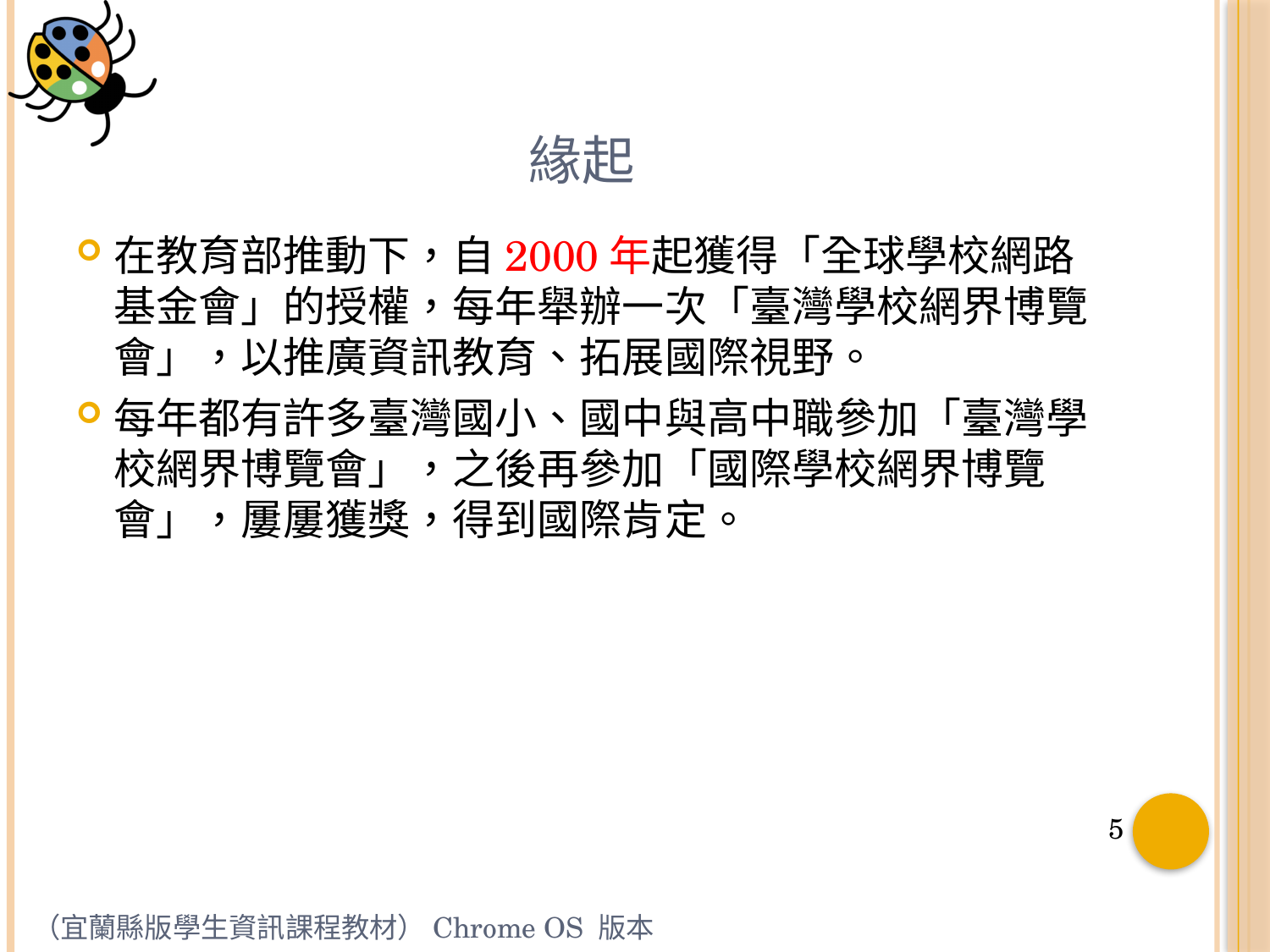

# 緣起
在教育部推動下，自2000年起獲得「全球學校網路基金會」的授權，每年舉辦一次「臺灣學校網界博覽會」，以推廣資訊教育、拓展國際視野。
每年都有許多臺灣國小、國中與高中職參加「臺灣學校網界博覽會」，之後再參加「國際學校網界博覽會」，屢屢獲獎，得到國際肯定。
（宜蘭縣版學生資訊課程教材）Chrome OS 版本